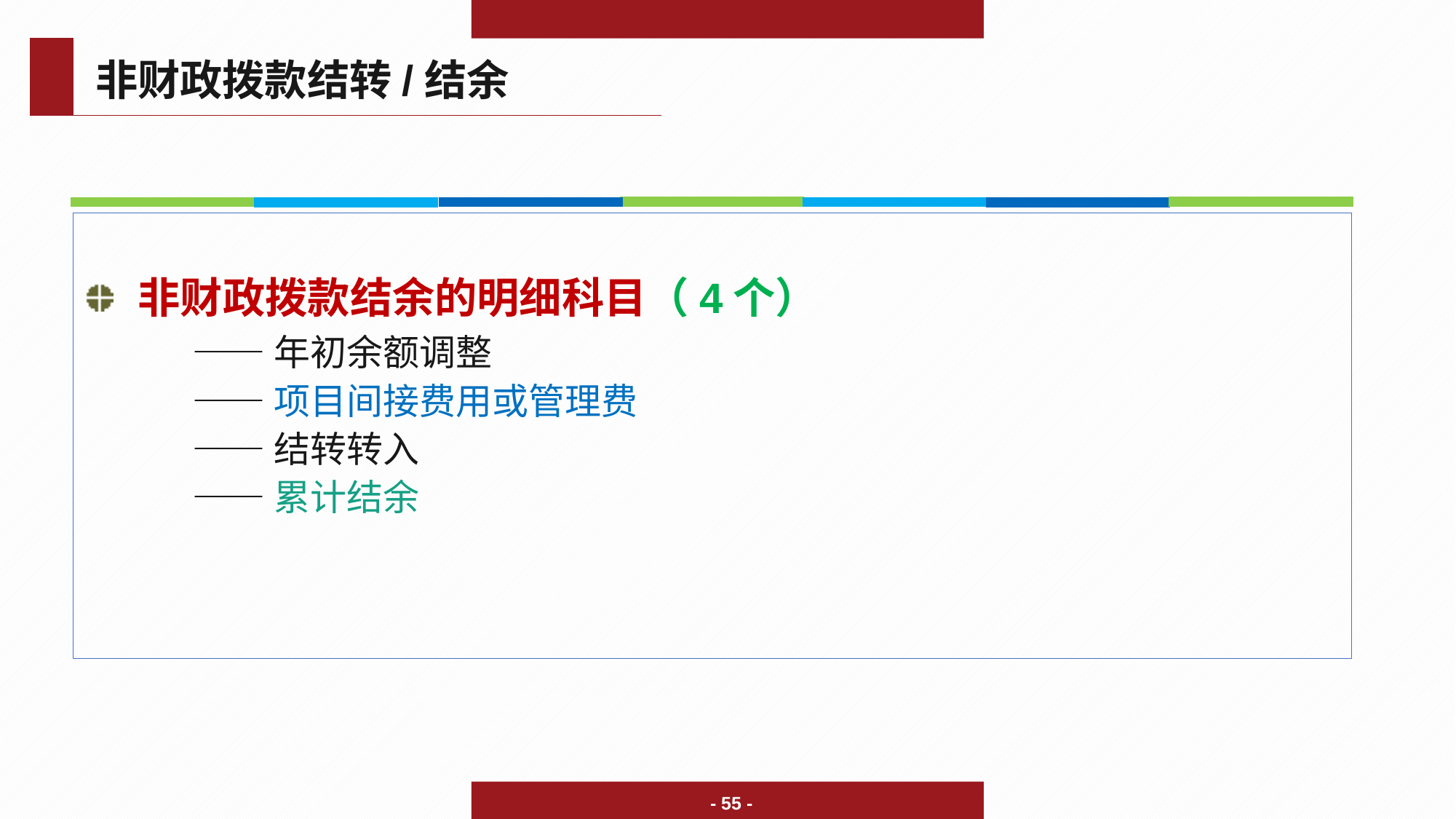

非财政拨款结转/结余

非财政拨款结余的明细科目（4个）
	——年初余额调整
	——项目间接费用或管理费
	——结转转入
	——累计结余

- 55 -